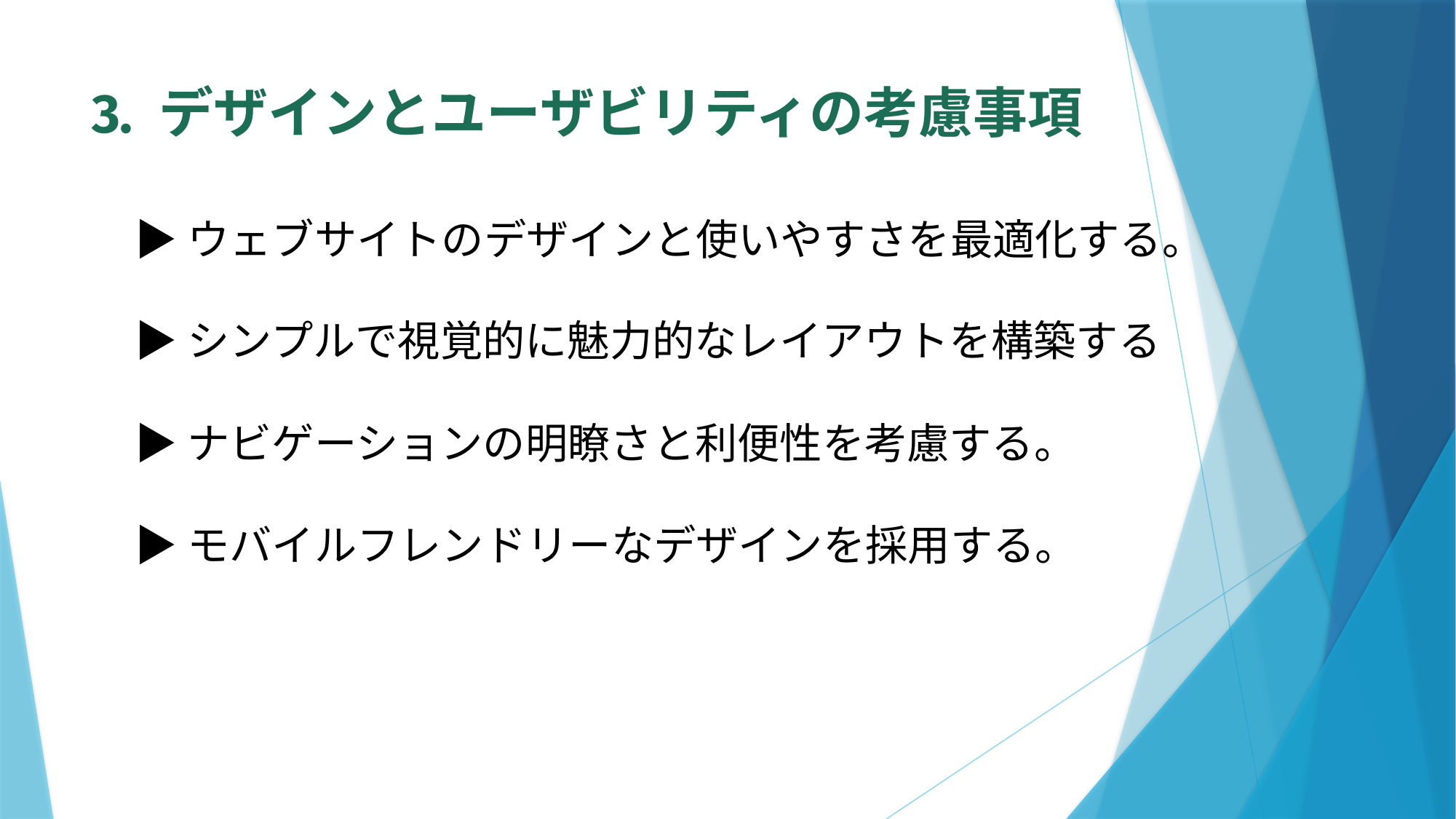

# 3. デザインとユーザビリティの考慮事項
▶ウェブサイトのデザインと使いやすさを最適化する。
▶シンプルで視覚的に魅力的なレイアウトを構築する

▶ナビゲーションの明瞭さと利便性を考慮する。
▶モバイルフレンドリーなデザインを採用する。